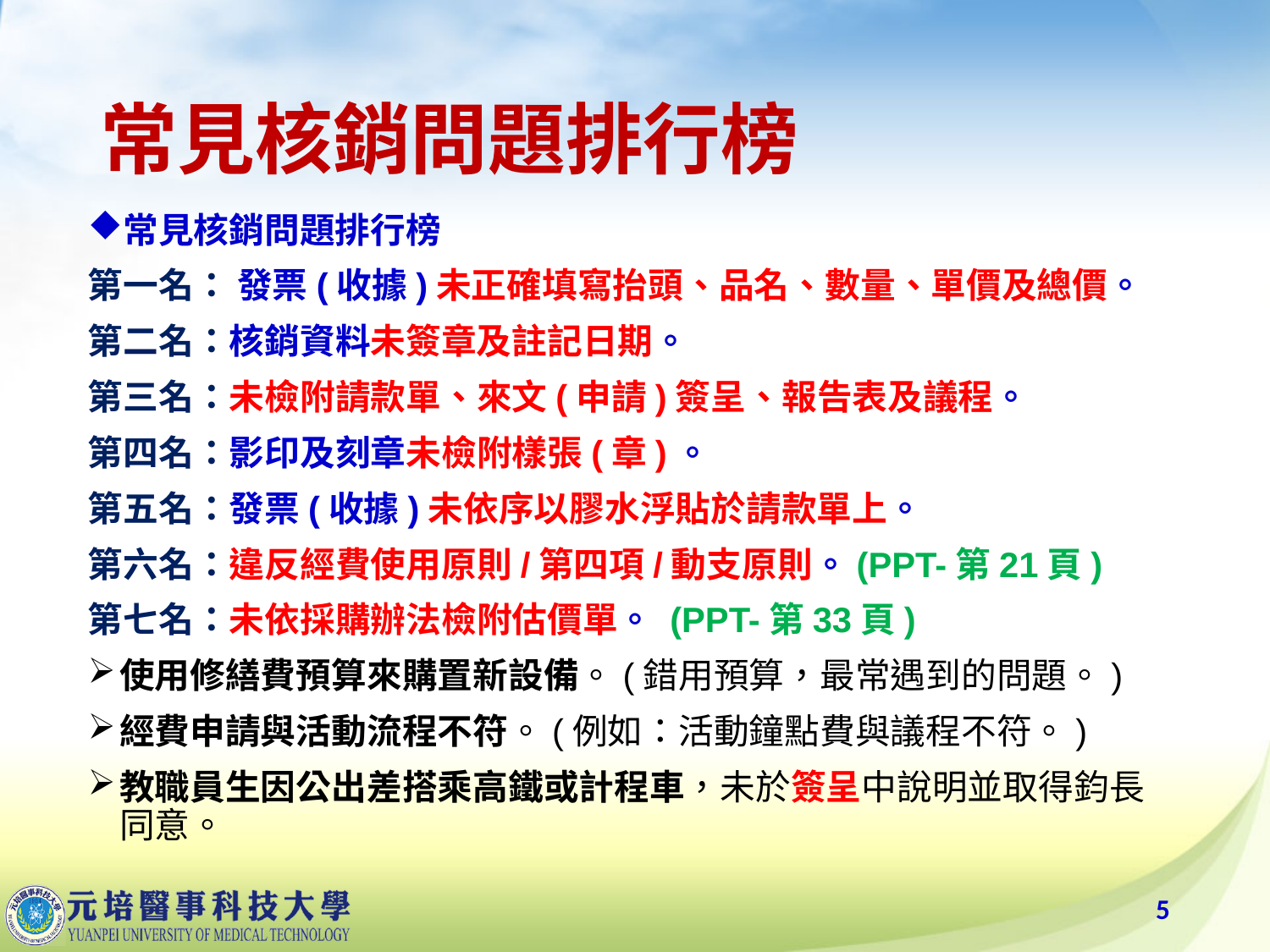

# 常見核銷問題排行榜
常見核銷問題排行榜
第一名： 發票(收據)未正確填寫抬頭、品名、數量、單價及總價。
第二名：核銷資料未簽章及註記日期。
第三名：未檢附請款單、來文(申請)簽呈、報告表及議程。
第四名：影印及刻章未檢附樣張(章)。
第五名：發票(收據)未依序以膠水浮貼於請款單上。
第六名：違反經費使用原則/第四項/動支原則。(PPT-第21頁)
第七名：未依採購辦法檢附估價單。 (PPT-第33頁)
使用修繕費預算來購置新設備。(錯用預算，最常遇到的問題。)
經費申請與活動流程不符。(例如：活動鐘點費與議程不符。)
教職員生因公出差搭乘高鐵或計程車，未於簽呈中說明並取得鈞長同意。

5